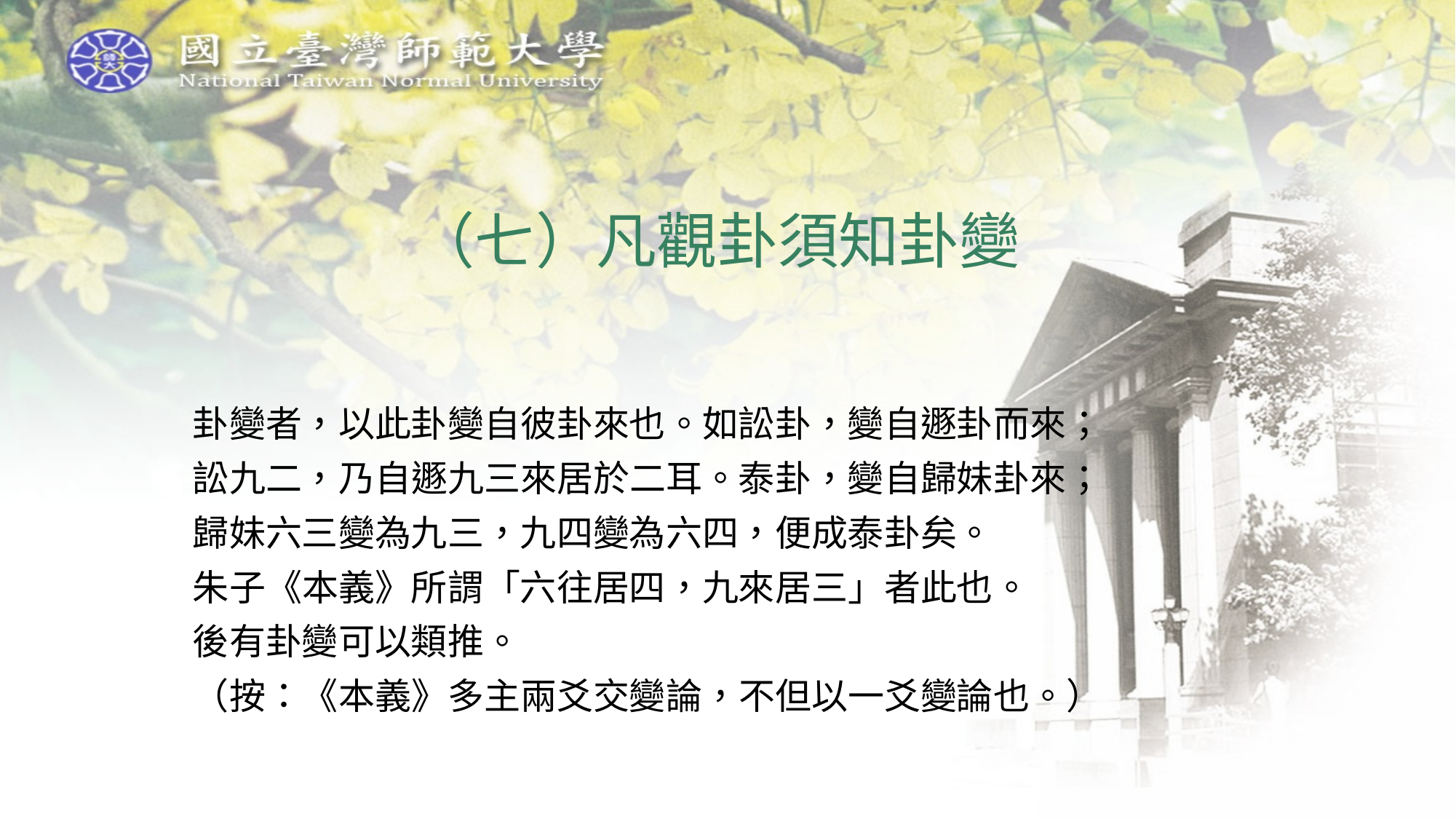

# （七）凡觀卦須知卦變

卦變者，以此卦變自彼卦來也。如訟卦，變自遯卦而來；
訟九二，乃自遯九三來居於二耳。泰卦，變自歸妹卦來；
歸妹六三變為九三，九四變為六四，便成泰卦矣。
朱子《本義》所謂「六往居四，九來居三」者此也。
後有卦變可以類推。
（按：《本義》多主兩爻交變論，不但以一爻變論也。）